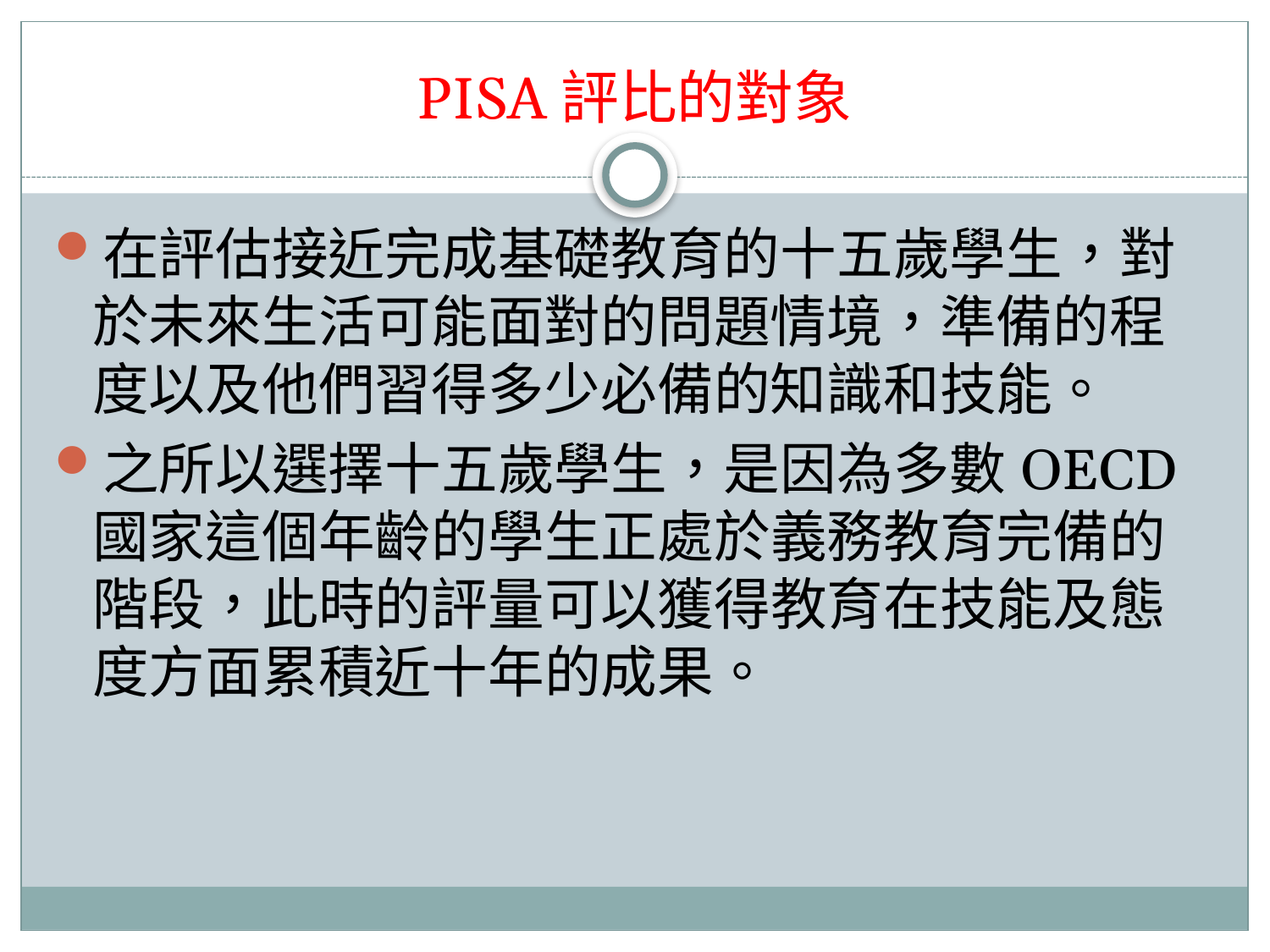

# PISA評比的對象
在評估接近完成基礎教育的十五歲學生，對於未來生活可能面對的問題情境，準備的程度以及他們習得多少必備的知識和技能。
之所以選擇十五歲學生，是因為多數OECD國家這個年齡的學生正處於義務教育完備的階段，此時的評量可以獲得教育在技能及態度方面累積近十年的成果。